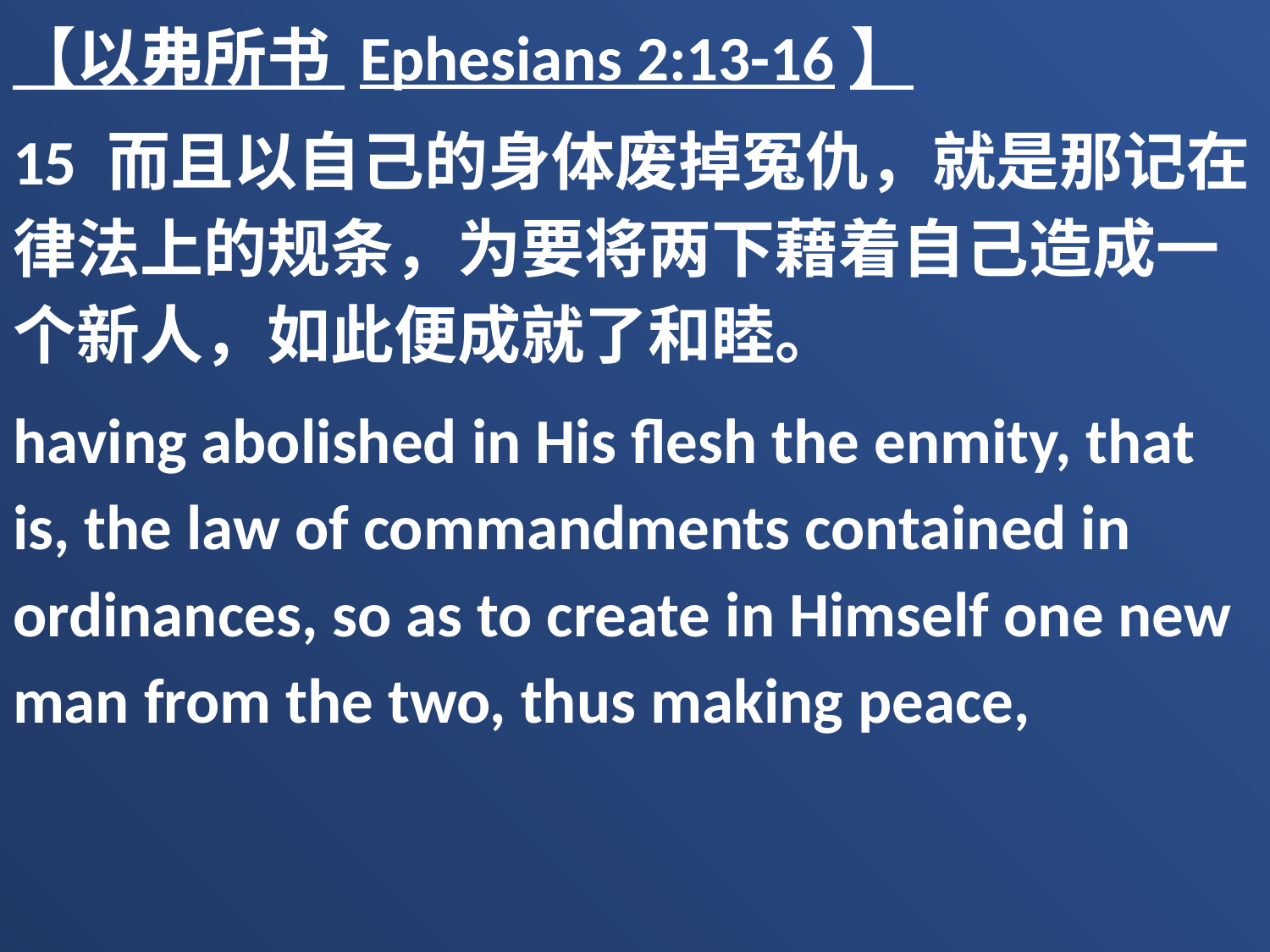

【以弗所书 Ephesians 2:13-16】
15 而且以自己的身体废掉冤仇，就是那记在律法上的规条，为要将两下藉着自己造成一个新人，如此便成就了和睦。
having abolished in His flesh the enmity, that is, the law of commandments contained in ordinances, so as to create in Himself one new man from the two, thus making peace,